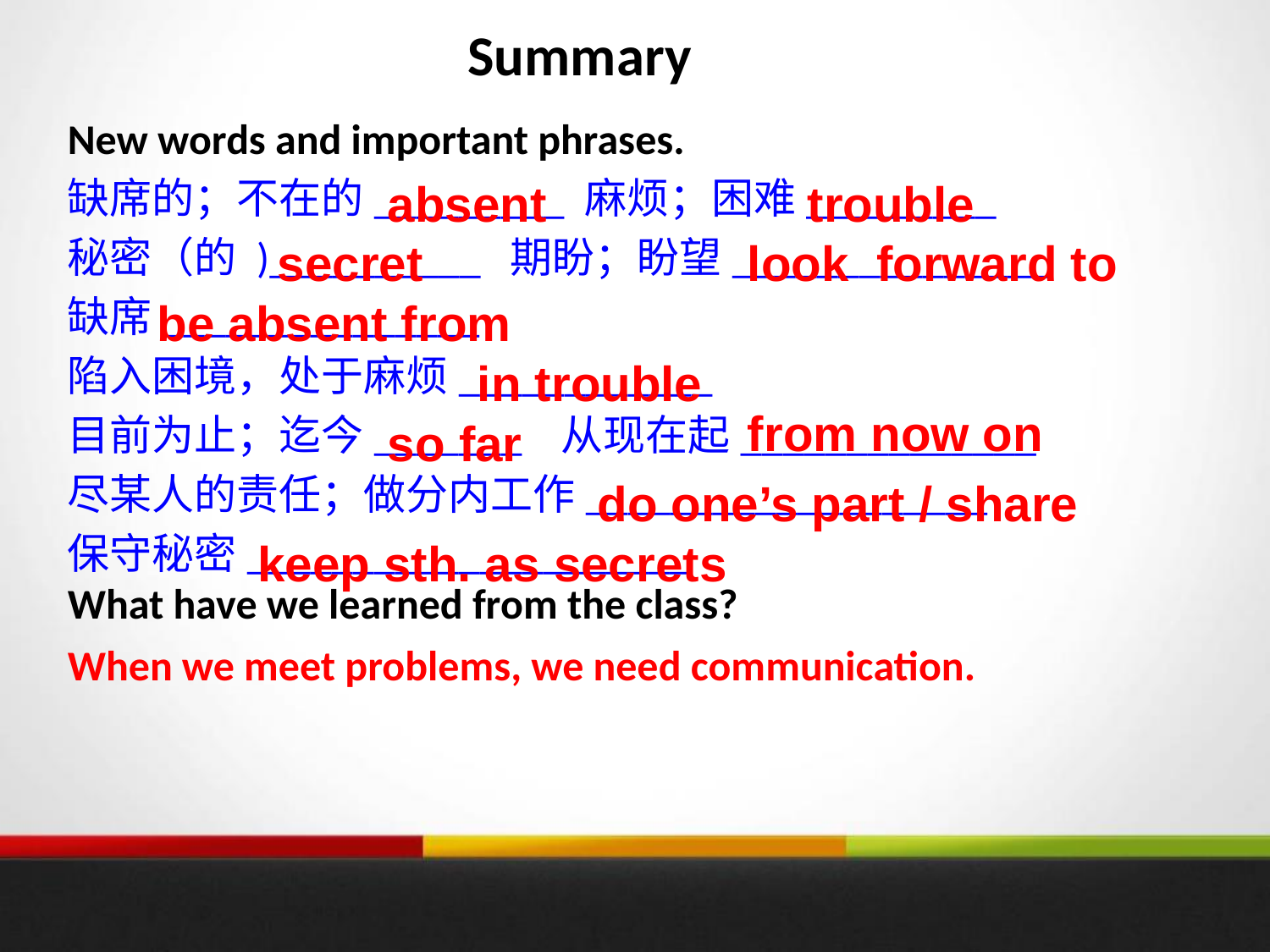

# Summary
New words and important phrases.
缺席的；不在的_________ 麻烦；困难_________
秘密（的 )__________  期盼；盼望_______________
缺席_______________
陷入困境，处于麻烦____________
目前为止；迄今_______   从现在起______________
尽某人的责任；做分内工作___________________
保守秘密_____________________
What have we learned from the class?
When we meet problems, we need communication.
absent
trouble
secret
look  forward to

be absent from
in trouble
from now on
so far
do one’s part / share
keep sth. as secrets